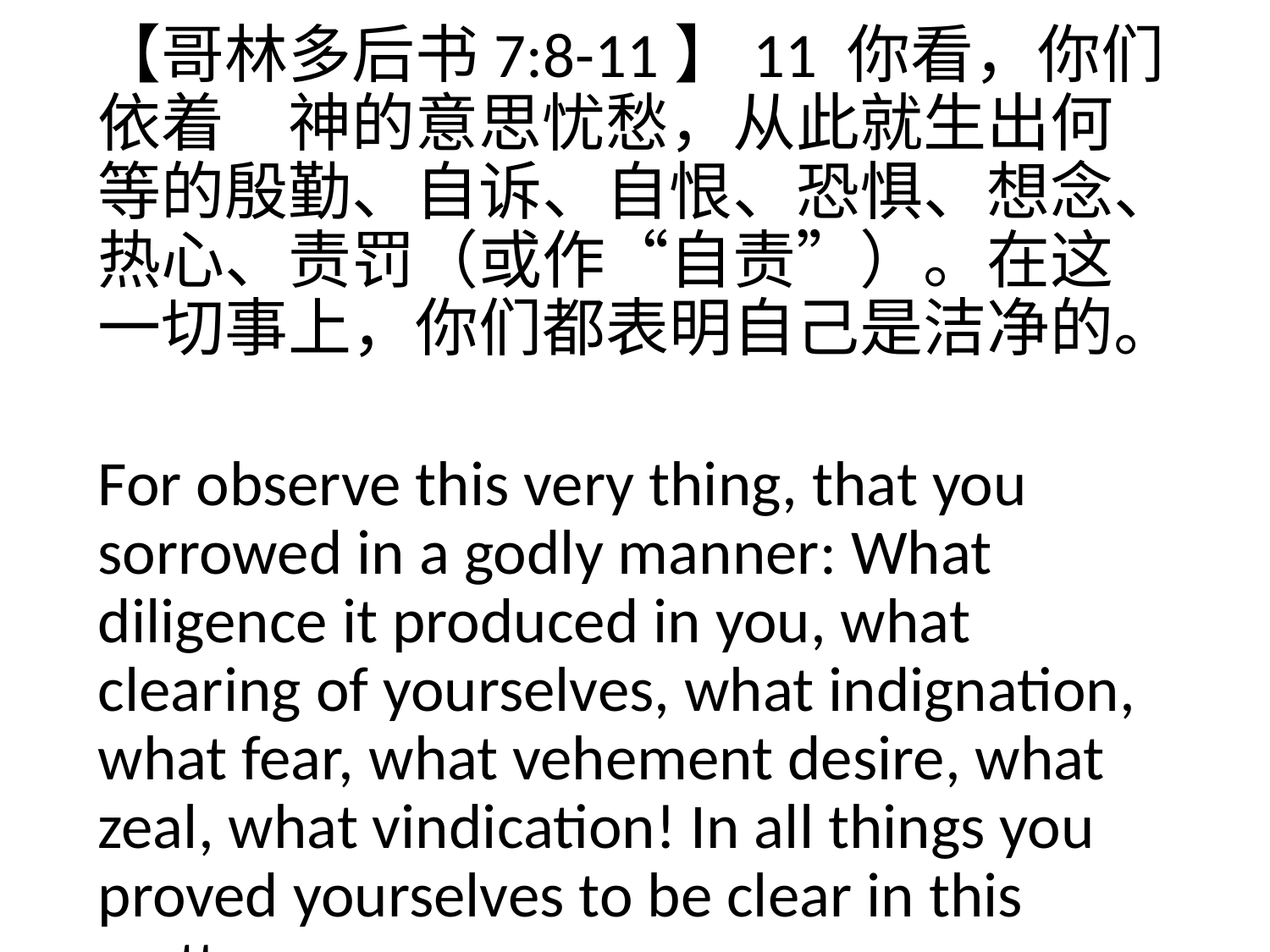

【哥林多后书7:8-11】11 你看，你们依着　神的意思忧愁，从此就生出何等的殷勤、自诉、自恨、恐惧、想念、热心、责罚（或作“自责”）。在这一切事上，你们都表明自己是洁净的。
For observe this very thing, that you sorrowed in a godly manner: What diligence it produced in you, what clearing of yourselves, what indignation, what fear, what vehement desire, what zeal, what vindication! In all things you proved yourselves to be clear in this matter.